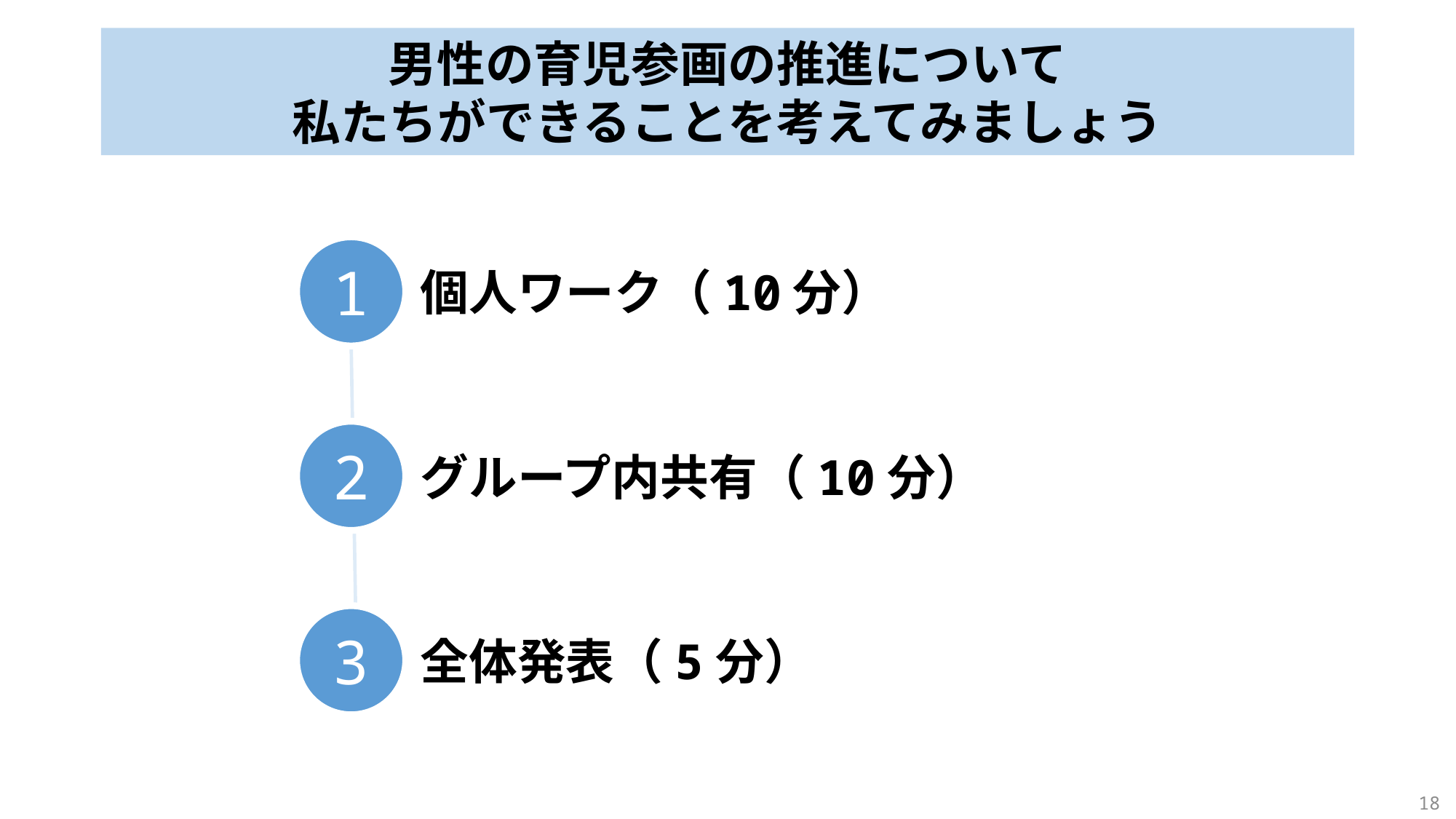

男性の育児参画の推進について
私たちができることを考えてみましょう
個人ワーク（10分）
1
グループ内共有（10分）
2
全体発表（5分）
3
18